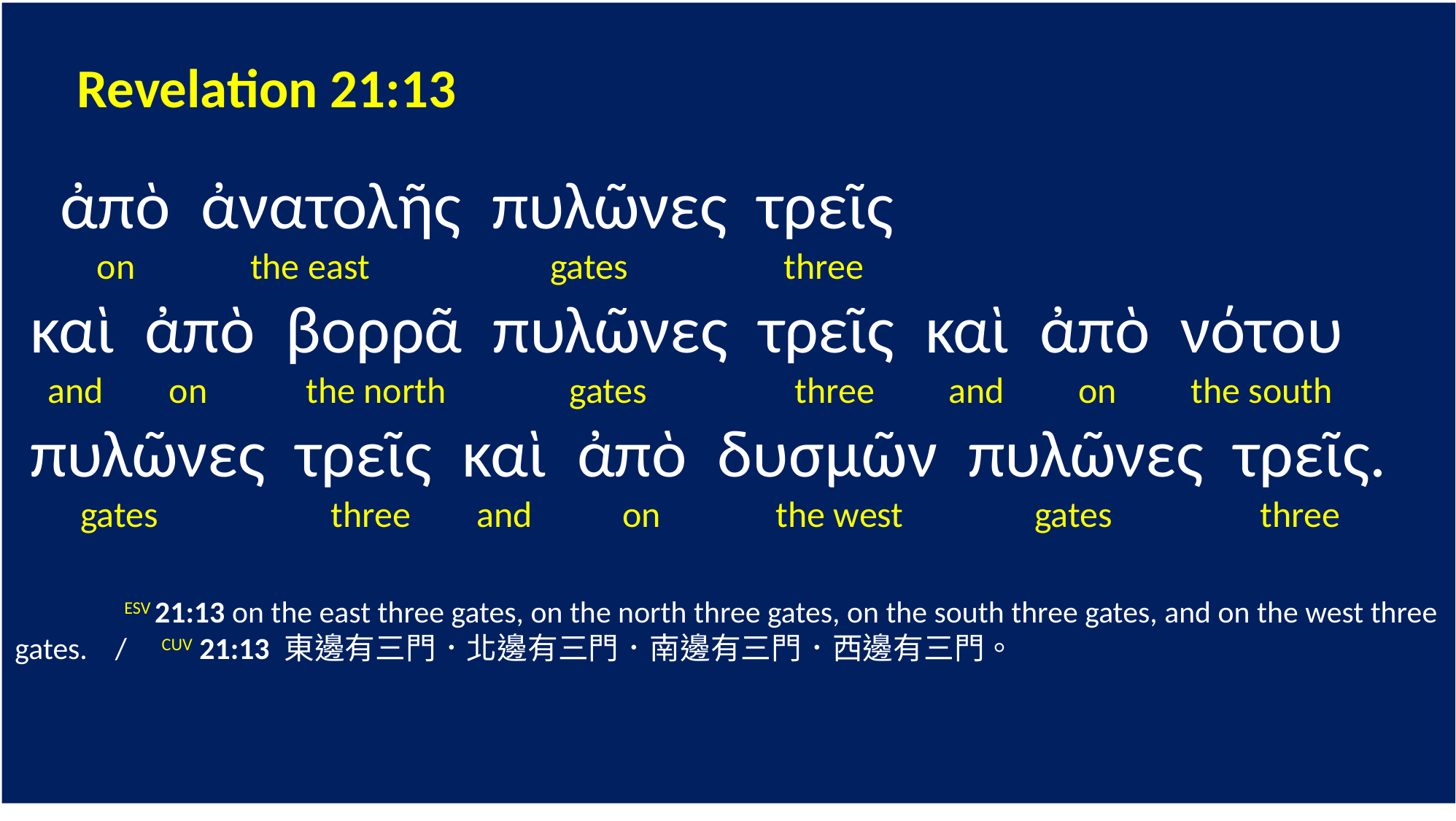

Revelation 21:13

   ἀπὸ  ἀνατολῆς  πυλῶνες  τρεῖς
          on              the east                      gates                   three
 καὶ  ἀπὸ  βορρᾶ  πυλῶνες  τρεῖς  καὶ  ἀπὸ  νότου
    and        on            the north               gates                  three         and         on         the south
 πυλῶνες  τρεῖς  καὶ  ἀπὸ  δυσμῶν  πυλῶνες  τρεῖς.
        gates                     three        and           on              the west                gates                  three

	ESV 21:13 on the east three gates, on the north three gates, on the south three gates, and on the west three gates.    /     CUV 21:13 東邊有三門．北邊有三門．南邊有三門．西邊有三門。